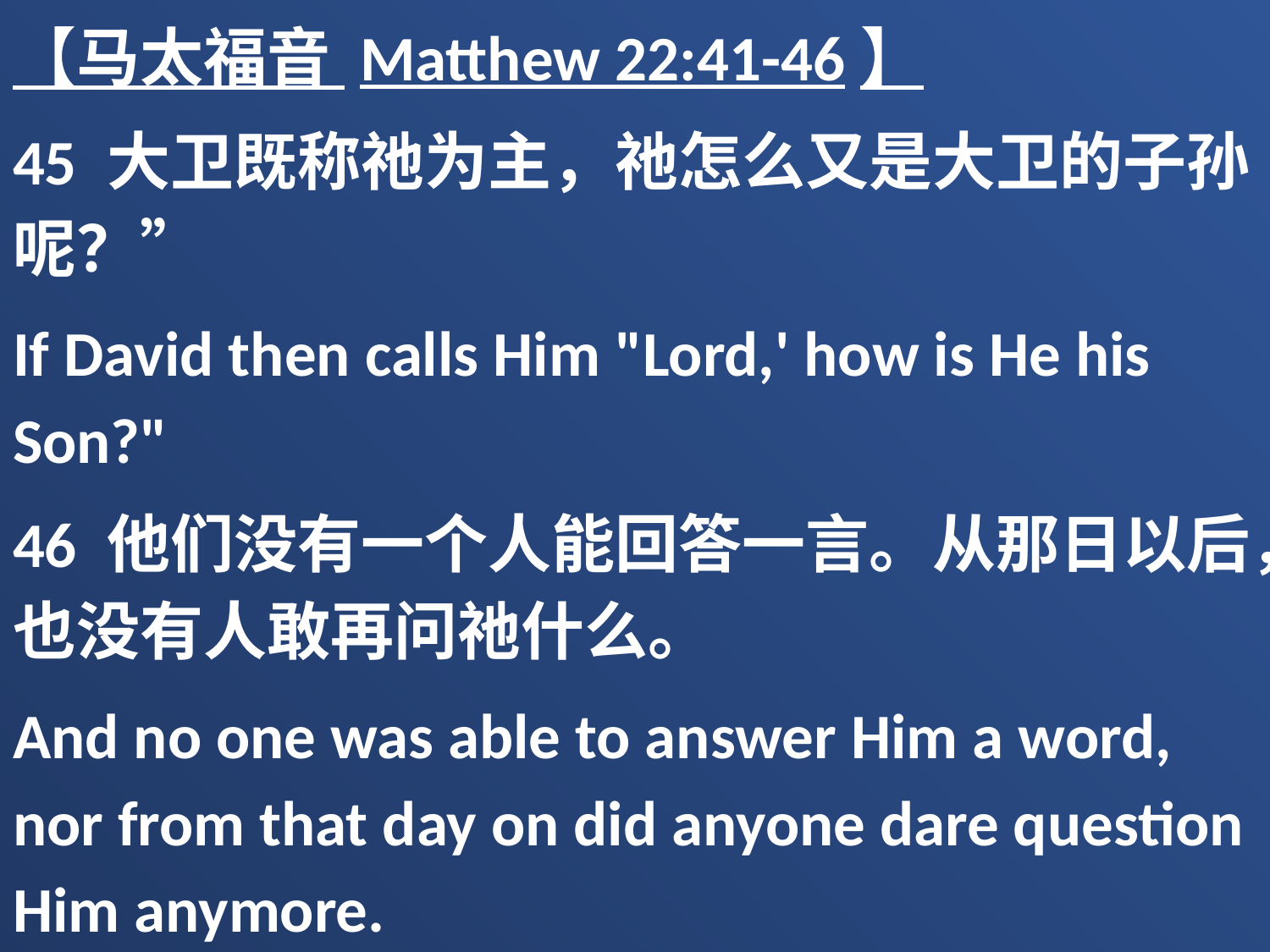

【马太福音 Matthew 22:41-46】
45 大卫既称祂为主，祂怎么又是大卫的子孙呢？”
If David then calls Him "Lord,' how is He his Son?"
46 他们没有一个人能回答一言。从那日以后，也没有人敢再问祂什么。
And no one was able to answer Him a word, nor from that day on did anyone dare question Him anymore.